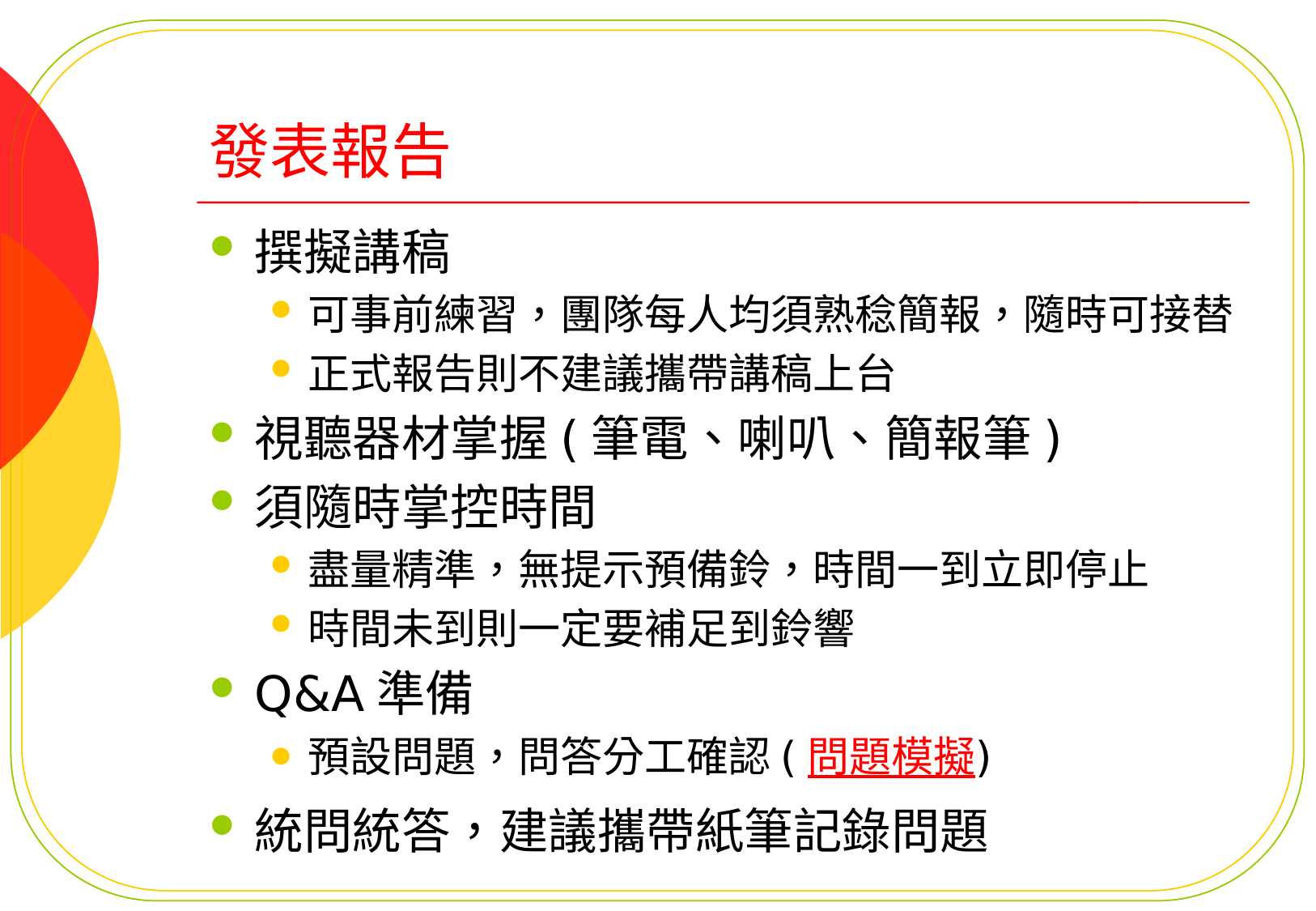

# 發表報告
撰擬講稿
可事前練習，團隊每人均須熟稔簡報，隨時可接替
正式報告則不建議攜帶講稿上台
視聽器材掌握(筆電、喇叭、簡報筆)
須隨時掌控時間
盡量精準，無提示預備鈴，時間一到立即停止
時間未到則一定要補足到鈴響
Q&A準備
預設問題，問答分工確認(問題模擬)
統問統答，建議攜帶紙筆記錄問題